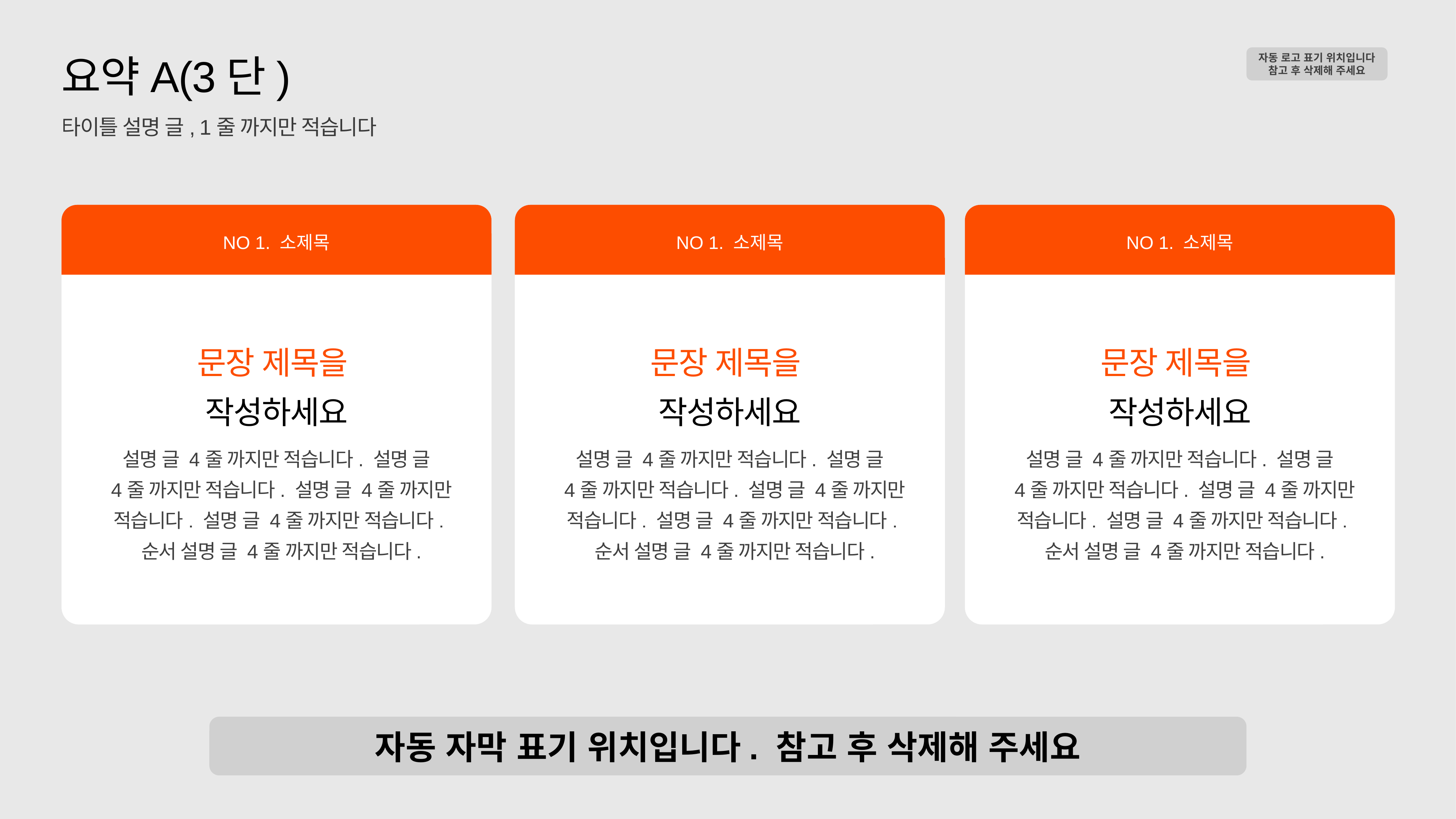

자동 로고 표기 위치입니다
참고 후 삭제해 주세요
요약A(3단)
타이틀 설명 글, 1줄 까지만 적습니다
NO 1. 소제목
문장 제목을
작성하세요
설명 글 4줄 까지만 적습니다. 설명 글
 4줄 까지만 적습니다. 설명 글 4줄 까지만
 적습니다. 설명 글 4줄 까지만 적습니다.
 순서 설명 글 4줄 까지만 적습니다.
NO 1. 소제목
문장 제목을
작성하세요
설명 글 4줄 까지만 적습니다. 설명 글
 4줄 까지만 적습니다. 설명 글 4줄 까지만
 적습니다. 설명 글 4줄 까지만 적습니다.
 순서 설명 글 4줄 까지만 적습니다.
NO 1. 소제목
문장 제목을
작성하세요
설명 글 4줄 까지만 적습니다. 설명 글
 4줄 까지만 적습니다. 설명 글 4줄 까지만
 적습니다. 설명 글 4줄 까지만 적습니다.
 순서 설명 글 4줄 까지만 적습니다.
자동 자막 표기 위치입니다. 참고 후 삭제해 주세요